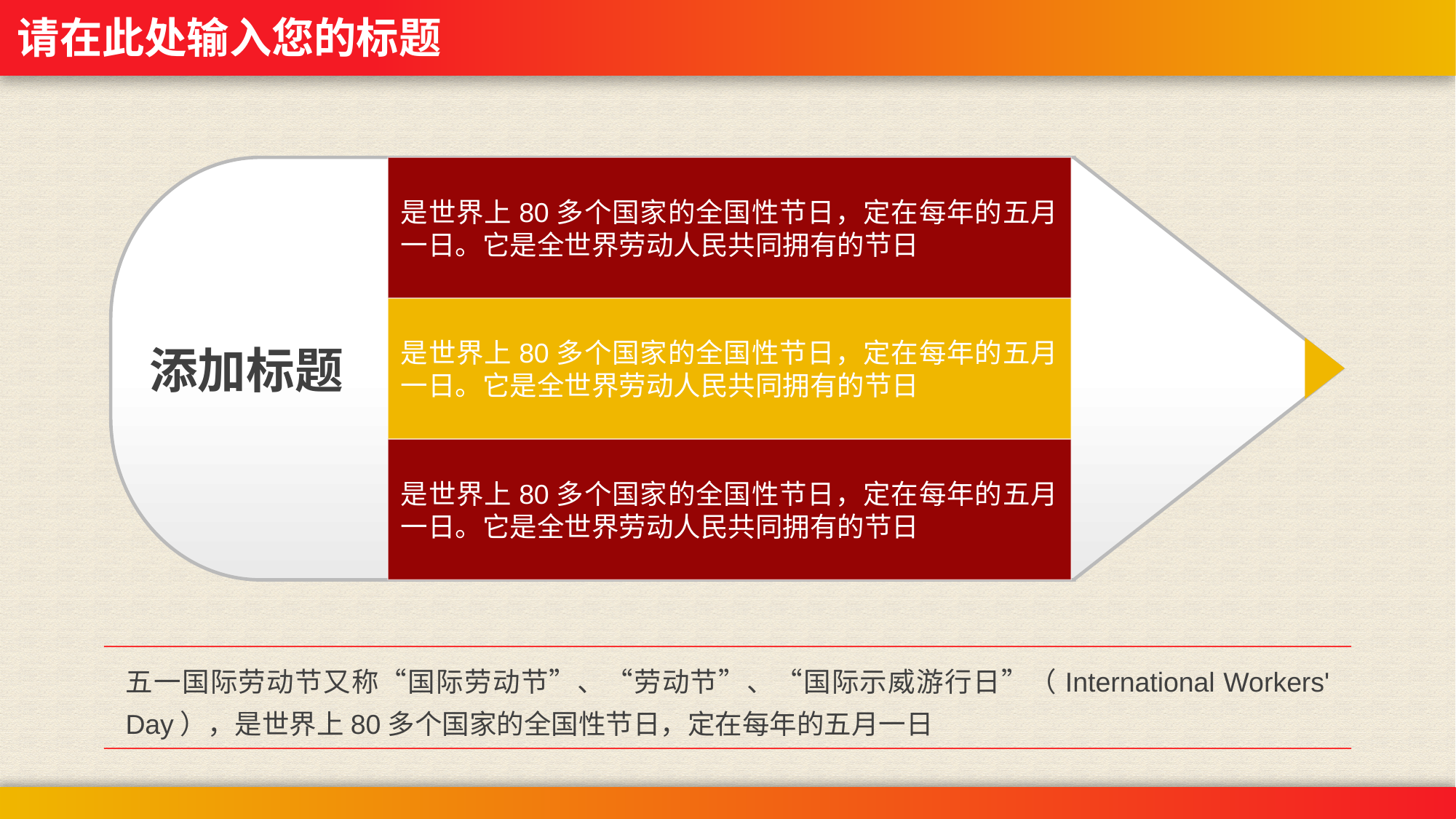

请在此处输入您的标题
添加标题

是世界上80多个国家的全国性节日，定在每年的五月一日。它是全世界劳动人民共同拥有的节日
是世界上80多个国家的全国性节日，定在每年的五月一日。它是全世界劳动人民共同拥有的节日
是世界上80多个国家的全国性节日，定在每年的五月一日。它是全世界劳动人民共同拥有的节日
五一国际劳动节又称“国际劳动节”、“劳动节”、“国际示威游行日”（International Workers' Day），是世界上80多个国家的全国性节日，定在每年的五月一日